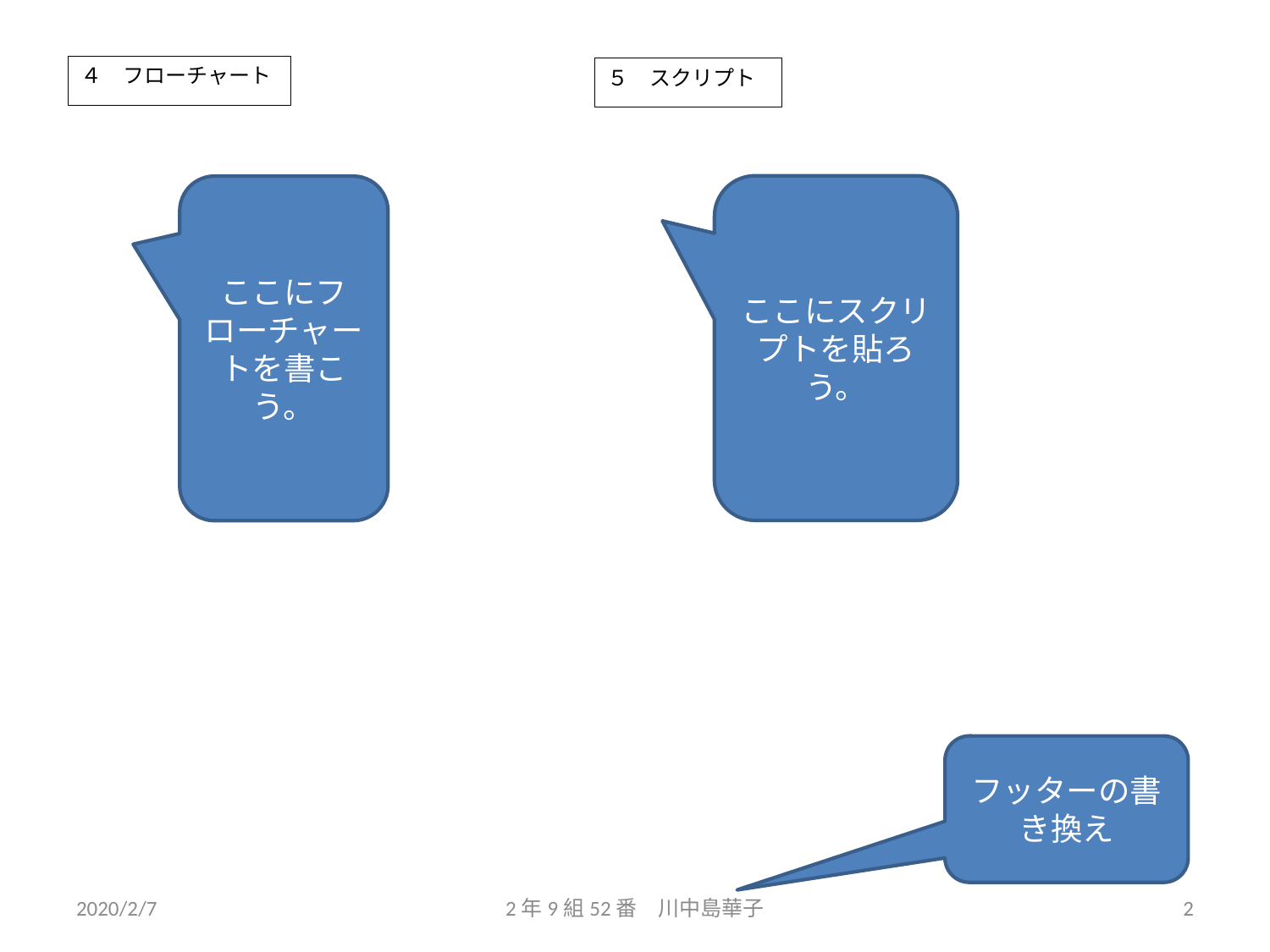

４　フローチャート

５　スクリプト

ここにスクリプトを貼ろう。
ここにフローチャートを書こう。
フッターの書き換え
2020/2/7
2年9組52番　川中島華子
2